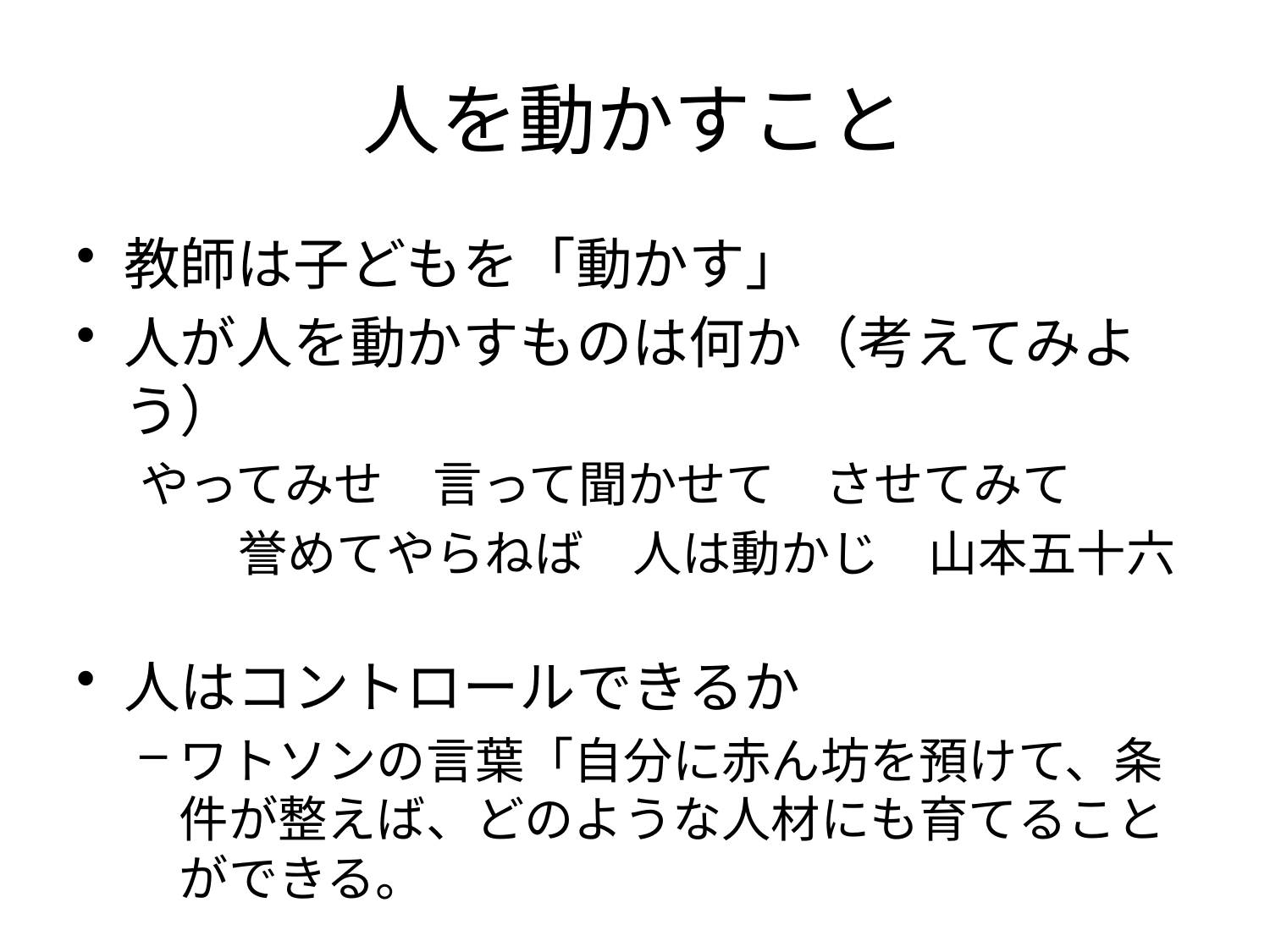

# 人を動かすこと
教師は子どもを「動かす」
人が人を動かすものは何か（考えてみよう）
やってみせ　言って聞かせて　させてみて
　　誉めてやらねば　人は動かじ　山本五十六
人はコントロールできるか
ワトソンの言葉「自分に赤ん坊を預けて、条件が整えば、どのような人材にも育てることができる。